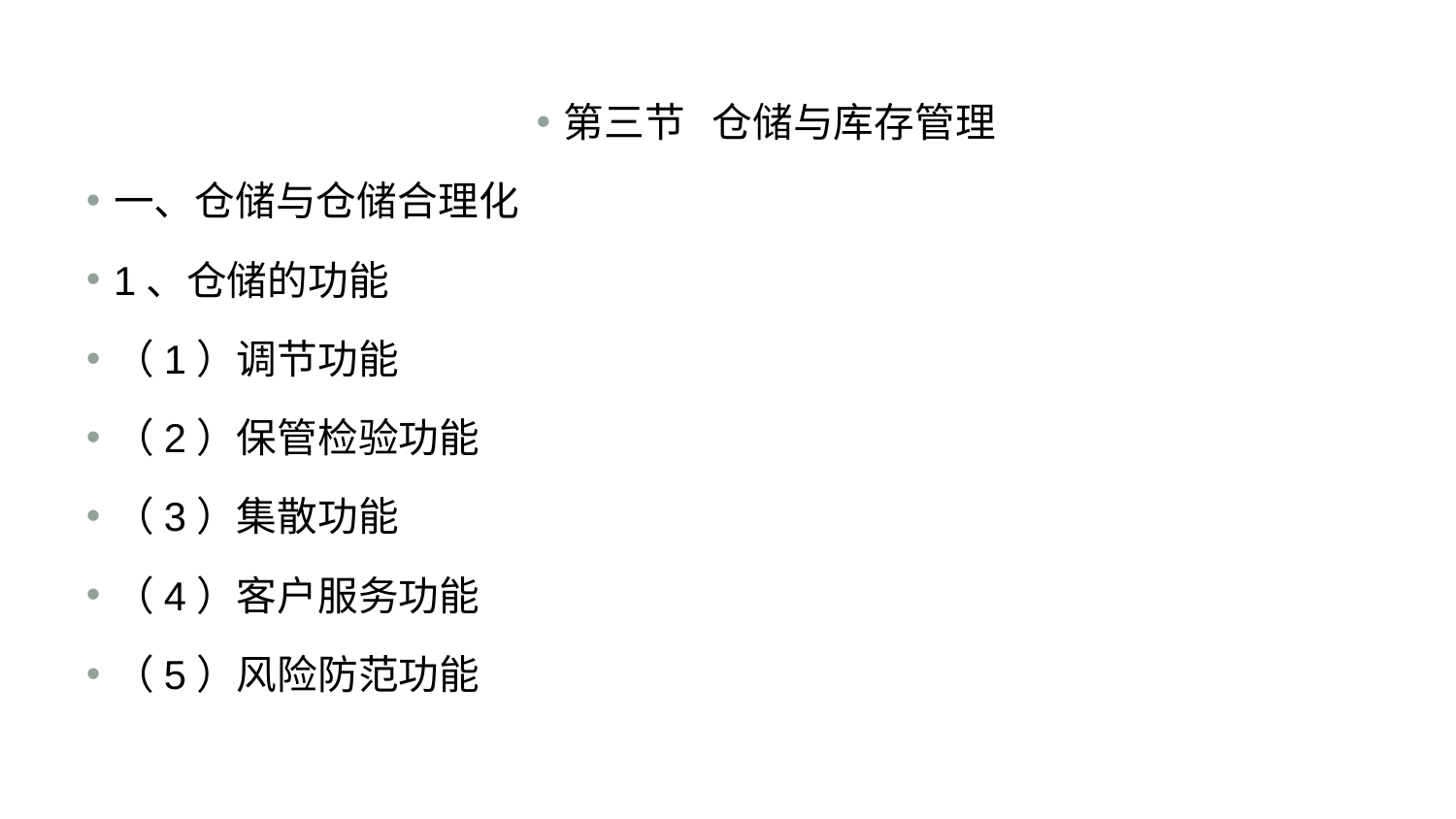

#
第三节   仓储与库存管理
一、仓储与仓储合理化
1、仓储的功能
（1）调节功能
（2）保管检验功能
（3）集散功能
（4）客户服务功能
（5）风险防范功能